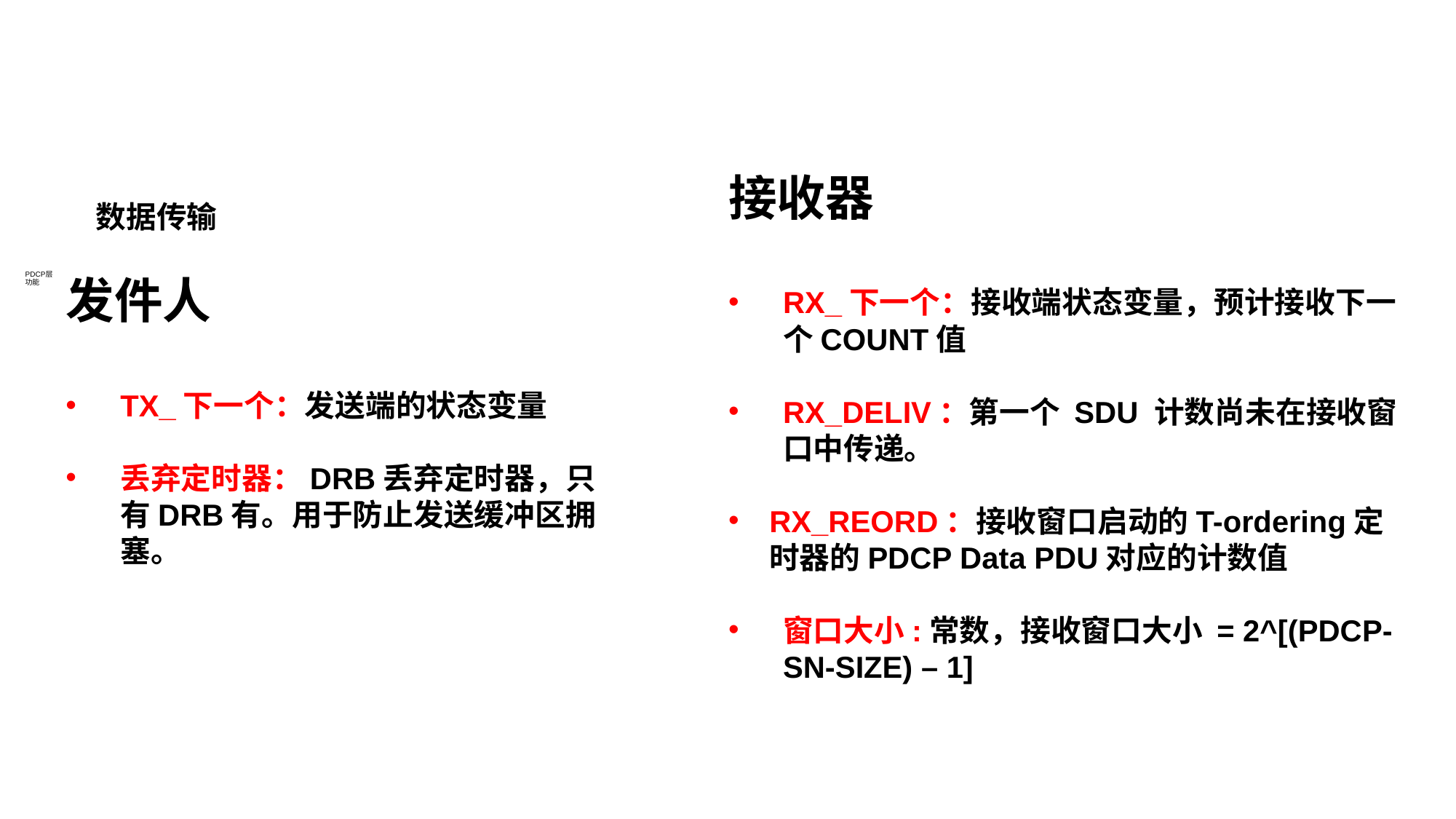

接收器

RX_下一个：接收端状态变量，预计接收下一个COUNT值

RX_DELIV：第一个 SDU 计数尚未在接收窗口中传递。

RX_REORD：接收窗口启动的T-ordering定时器的PDCP Data PDU对应的计数值

窗口大小:常数，接收窗口大小 = 2^[(PDCP-SN-SIZE) – 1]

数据传输
# PDCP层 功能
发件人

TX_下一个：发送端的状态变量

丢弃定时器：DRB丢弃定时器，只有DRB有。用于防止发送缓冲区拥塞。